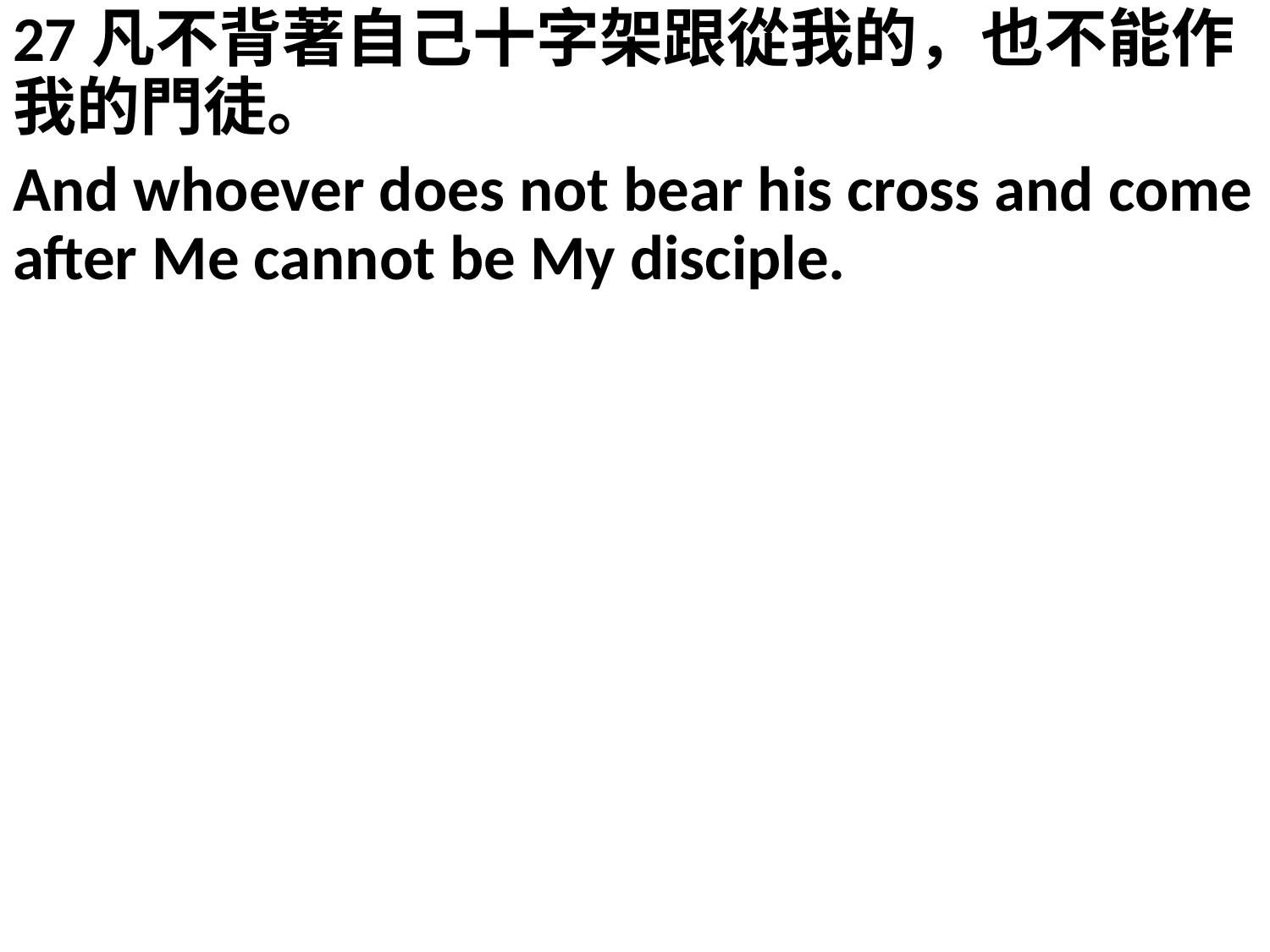

27凡不背著自己十字架跟從我的，也不能作我的門徒。
And whoever does not bear his cross and come after Me cannot be My disciple.